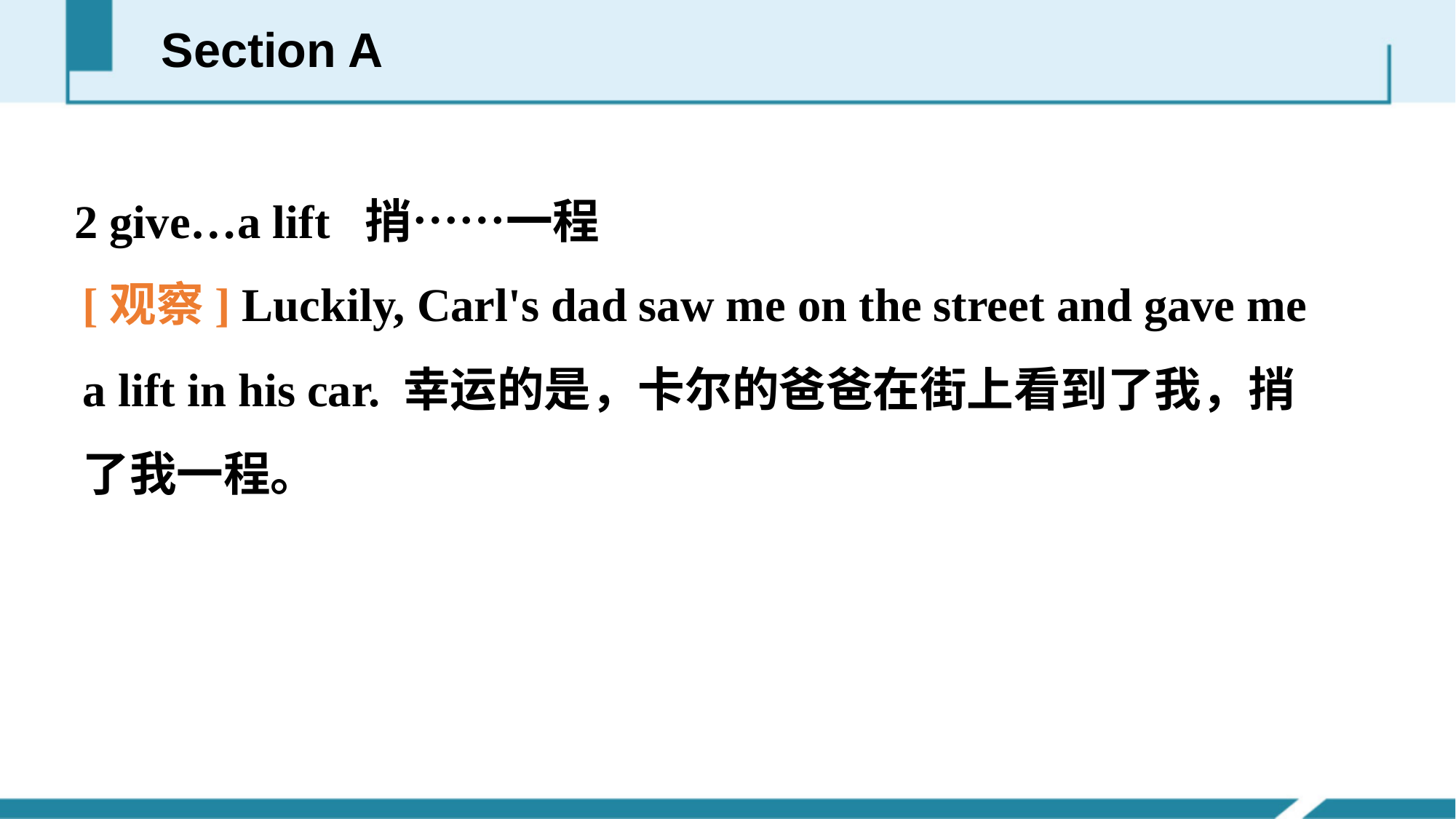

Section A
2 give…a lift  捎……一程
[观察] Luckily, Carl's dad saw me on the street and gave me a lift in his car. 幸运的是，卡尔的爸爸在街上看到了我，捎了我一程。